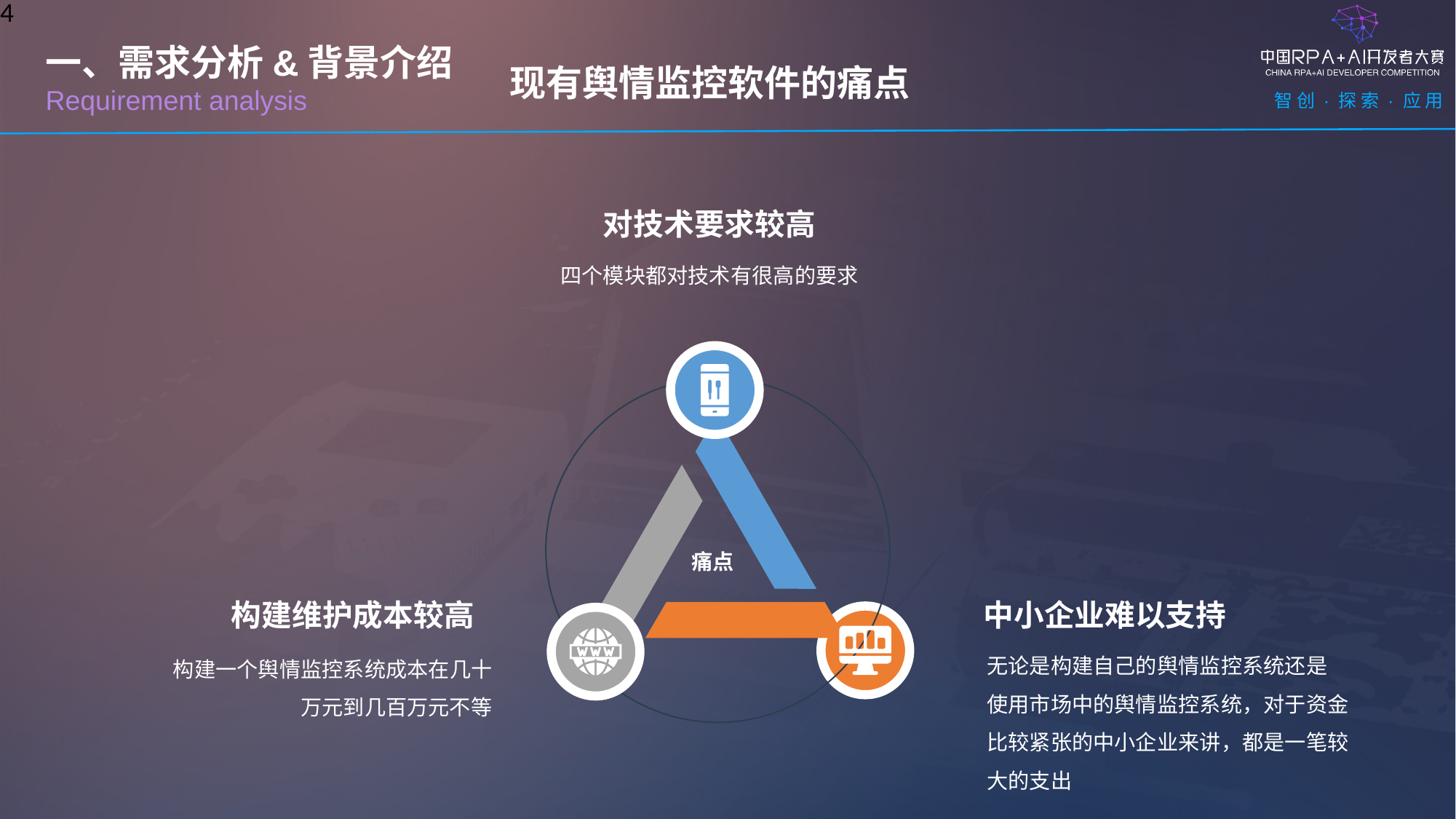

4
现有舆情监控软件的痛点
一、需求分析&背景介绍
Requirement analysis
对技术要求较高
四个模块都对技术有很高的要求

痛点

构建维护成本较高
中小企业难以支持
无论是构建自己的舆情监控系统还是
使用市场中的舆情监控系统，对于资金
比较紧张的中小企业来讲，都是一笔较大的支出
构建一个舆情监控系统成本在几十万元到几百万元不等